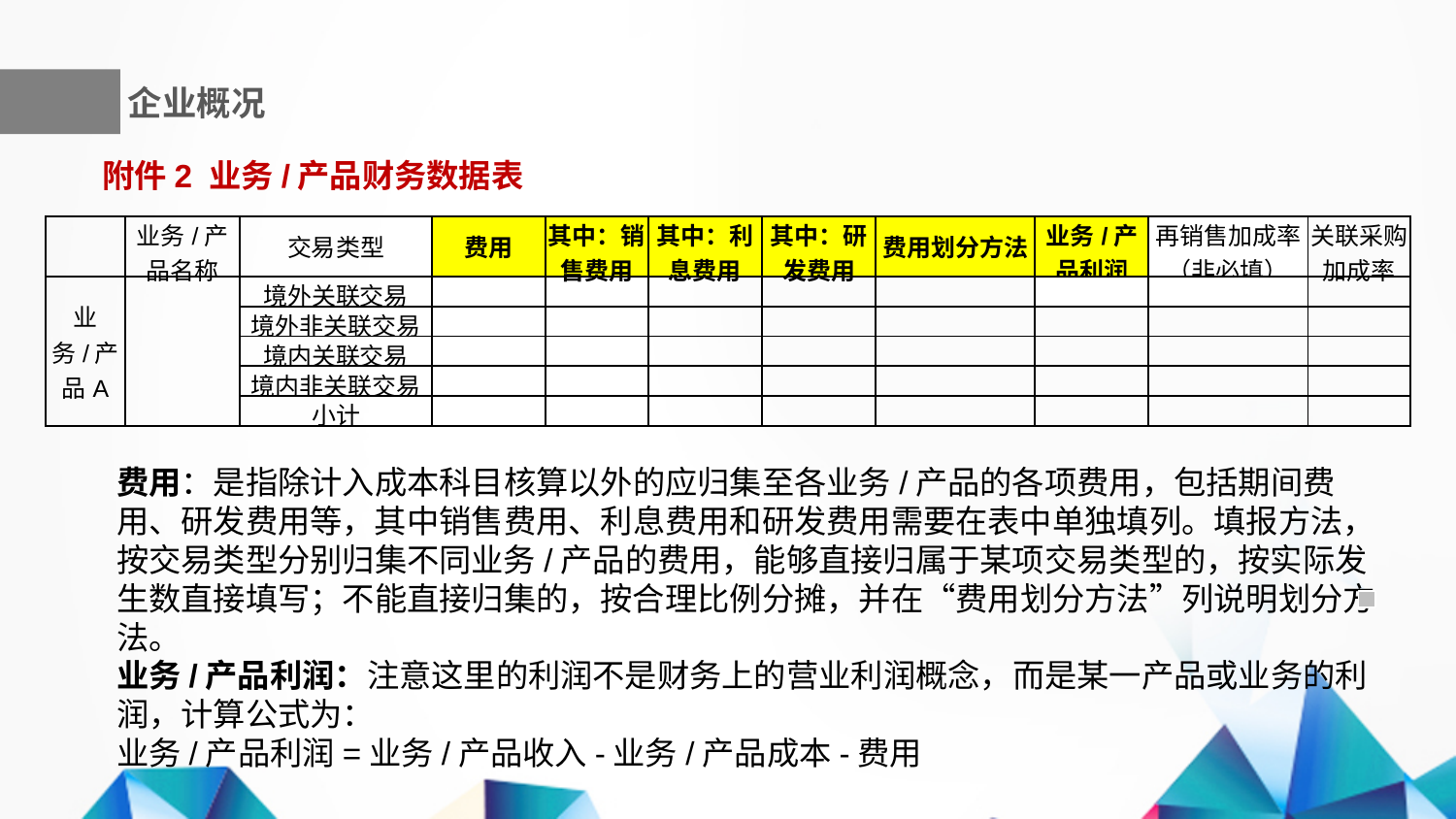

企业概况
附件2 业务/产品财务数据表
|  | 业务/产品名称 | 交易类型 | 费用 | 其中：销售费用 | 其中：利息费用 | 其中：研发费用 | 费用划分方法 | 业务/产品利润 | 再销售加成率（非必填） | 关联采购加成率 |
| --- | --- | --- | --- | --- | --- | --- | --- | --- | --- | --- |
| 业务/产品A |  | 境外关联交易 |  |  |  |  |  |  |  |  |
|  |  | 境外非关联交易 |  |  |  |  |  |  |  |  |
|  |  | 境内关联交易 |  |  |  |  |  |  |  |  |
|  |  | 境内非关联交易 |  |  |  |  |  |  |  |  |
|  |  | 小计 |  |  |  |  |  |  |  |  |
费用：是指除计入成本科目核算以外的应归集至各业务/产品的各项费用，包括期间费用、研发费用等，其中销售费用、利息费用和研发费用需要在表中单独填列。填报方法，按交易类型分别归集不同业务/产品的费用，能够直接归属于某项交易类型的，按实际发生数直接填写；不能直接归集的，按合理比例分摊，并在“费用划分方法”列说明划分方法。
业务/产品利润：注意这里的利润不是财务上的营业利润概念，而是某一产品或业务的利润，计算公式为：
业务/产品利润=业务/产品收入-业务/产品成本-费用